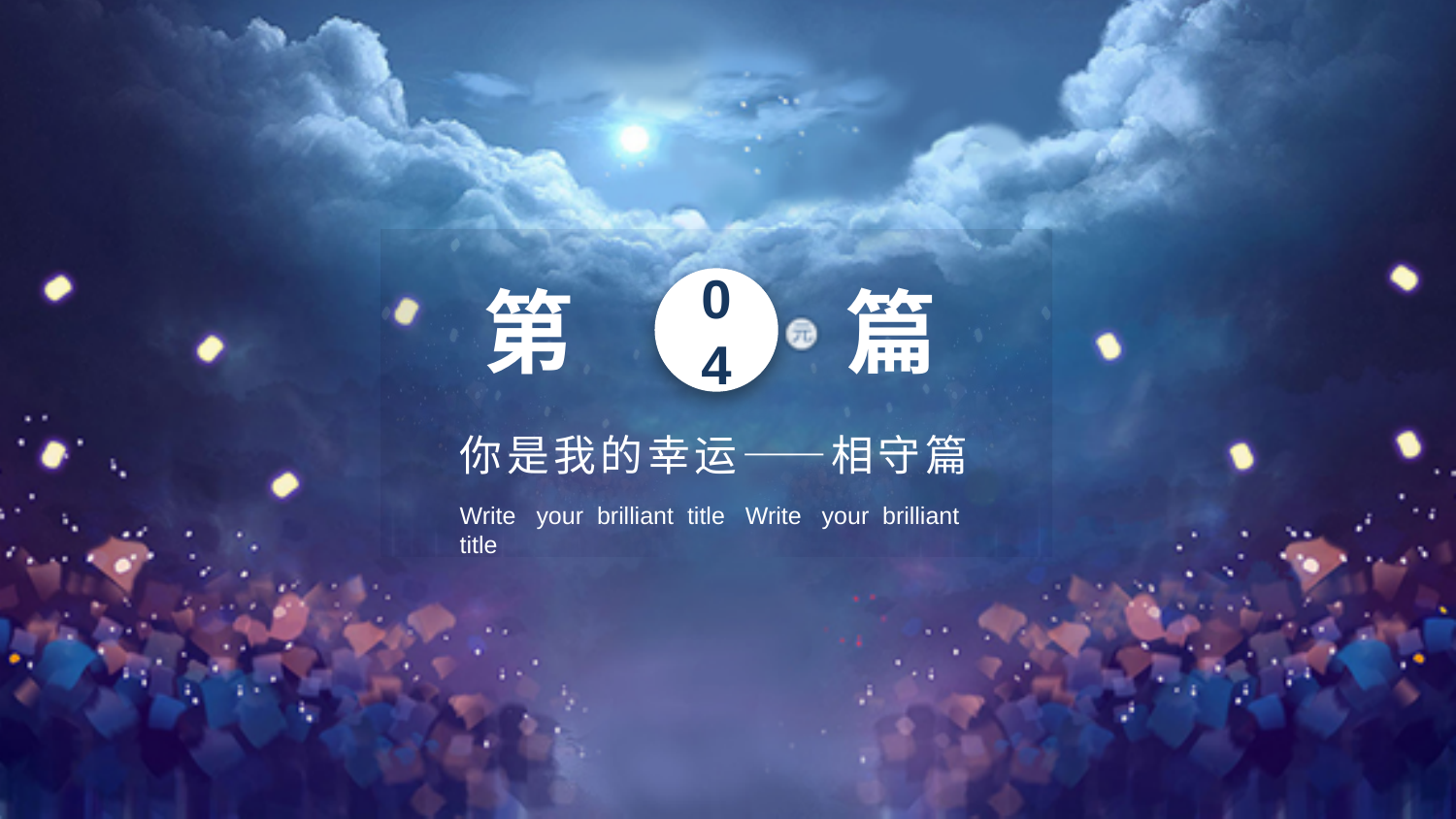

篇
第
04
你是我的幸运——相守篇
Write   your  brilliant  title   Write   your  brilliant  title